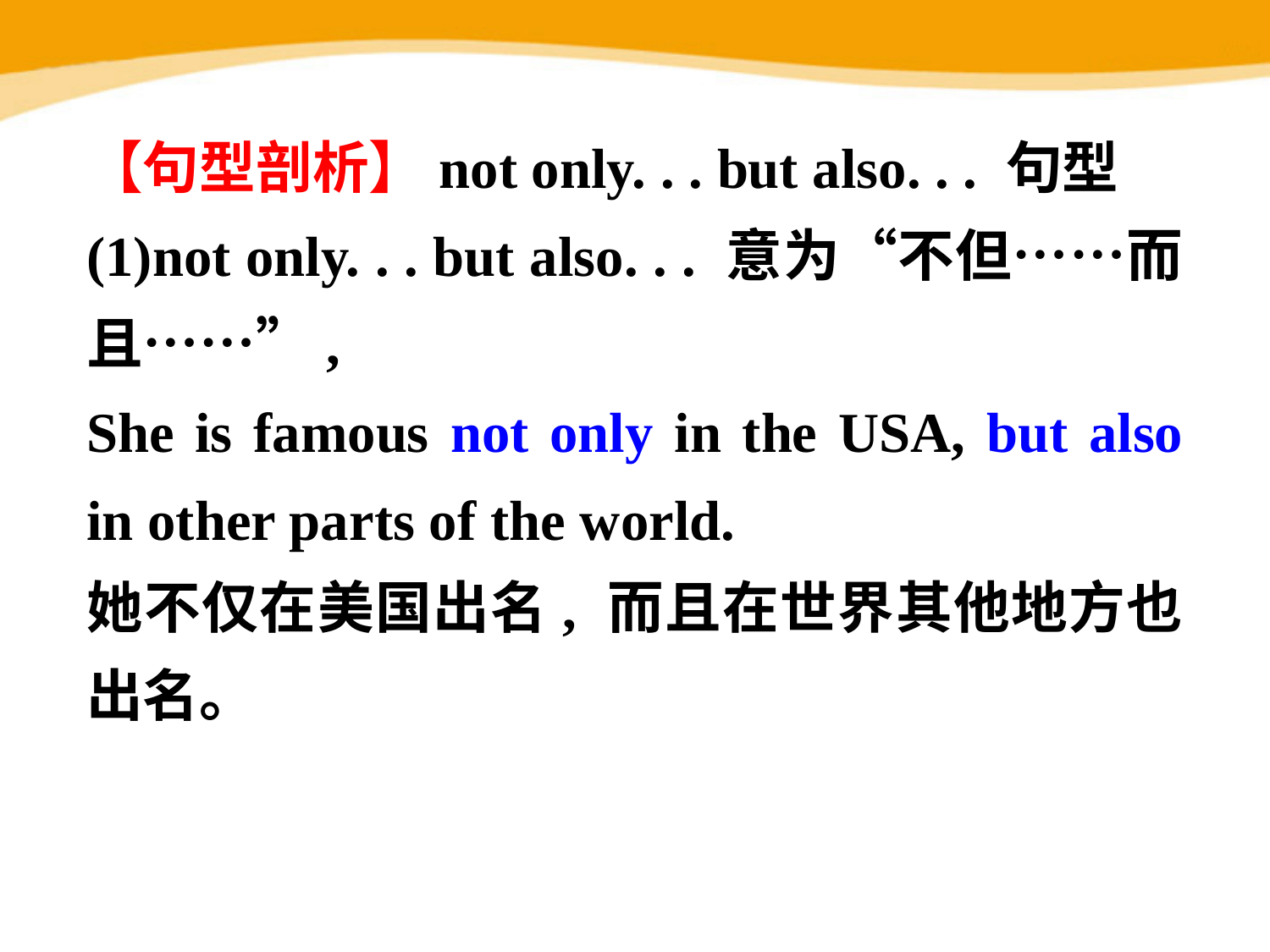

【句型剖析】not only. . . but also. . . 句型
(1)not only. . . but also. . . 意为“不但……而且……”,
She is famous not only in the USA, but also in other parts of the world.
她不仅在美国出名, 而且在世界其他地方也出名。